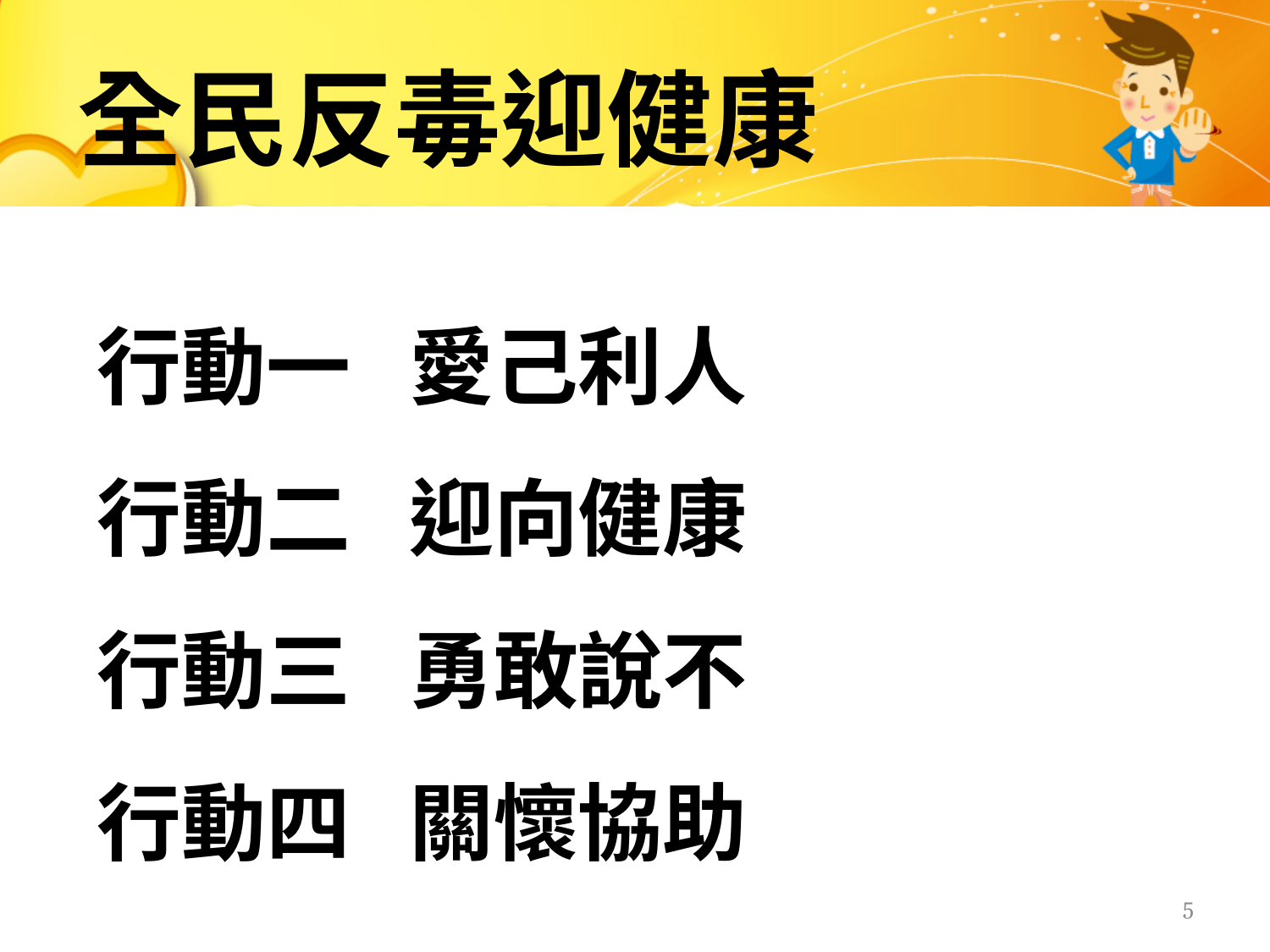

# 全民反毒迎健康
行動一   愛己利人
行動二   迎向健康
行動三   勇敢說不
行動四   關懷協助
5